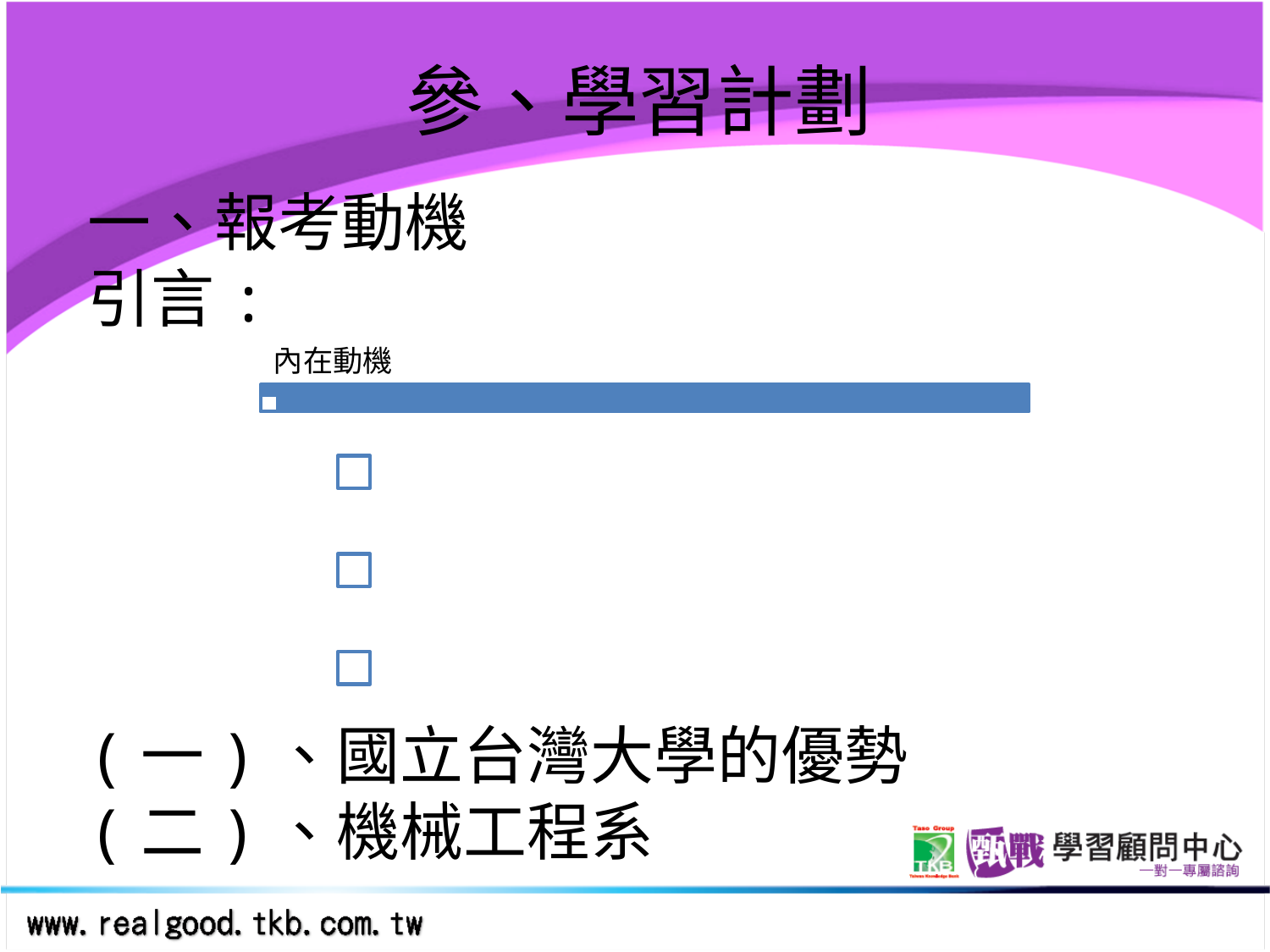

# 參、學習計劃
一、報考動機
引言:

(一)、國立台灣大學的優勢
(二)、機械工程系

內在動機